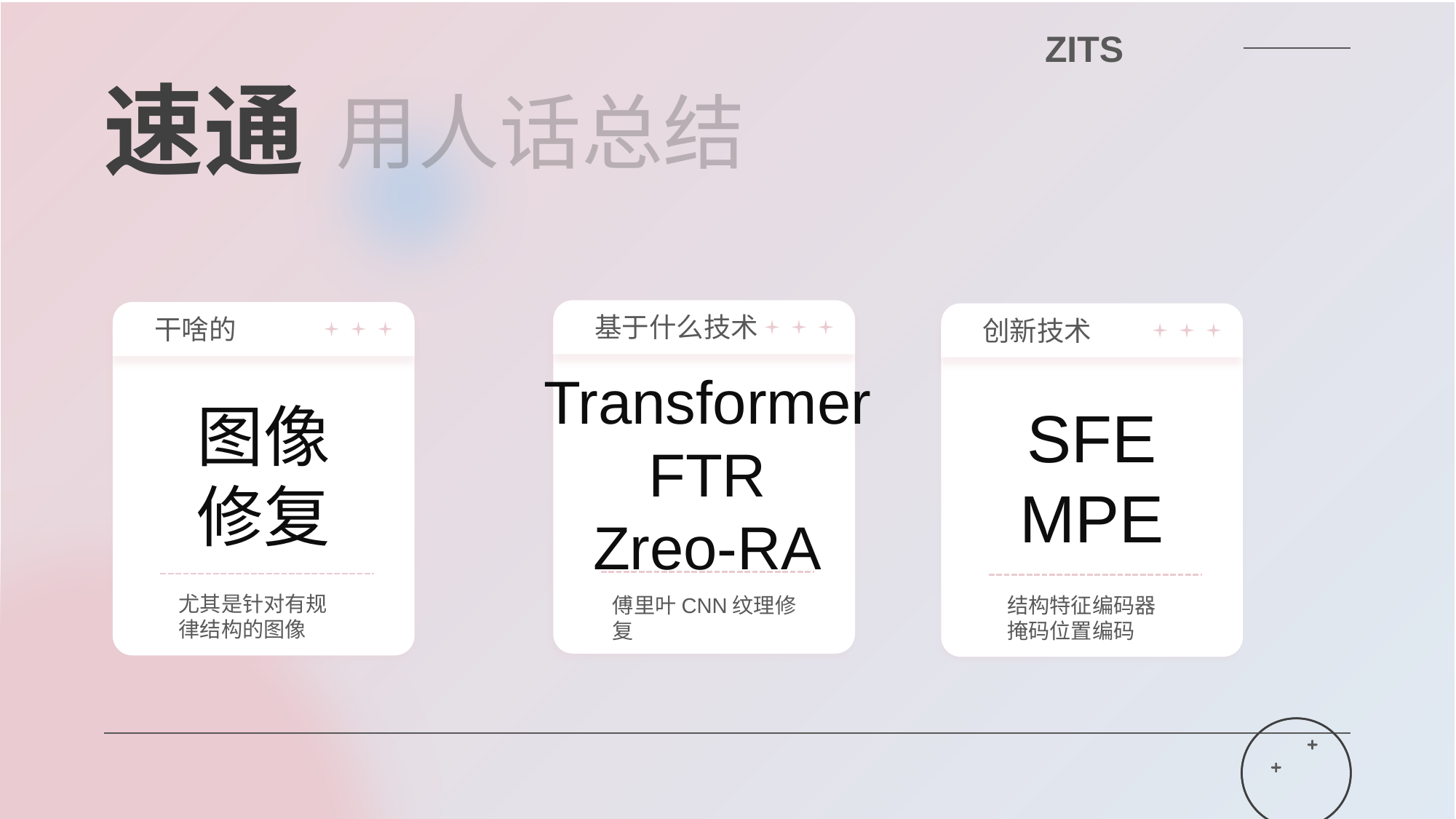

ZITS

速通
用人话总结

基于什么技术

Transformer
FTR
Zreo-RA
傅里叶CNN纹理修复

干啥的

图像
修复
尤其是针对有规律结构的图像

创新技术

SFE
MPE
结构特征编码器
掩码位置编码